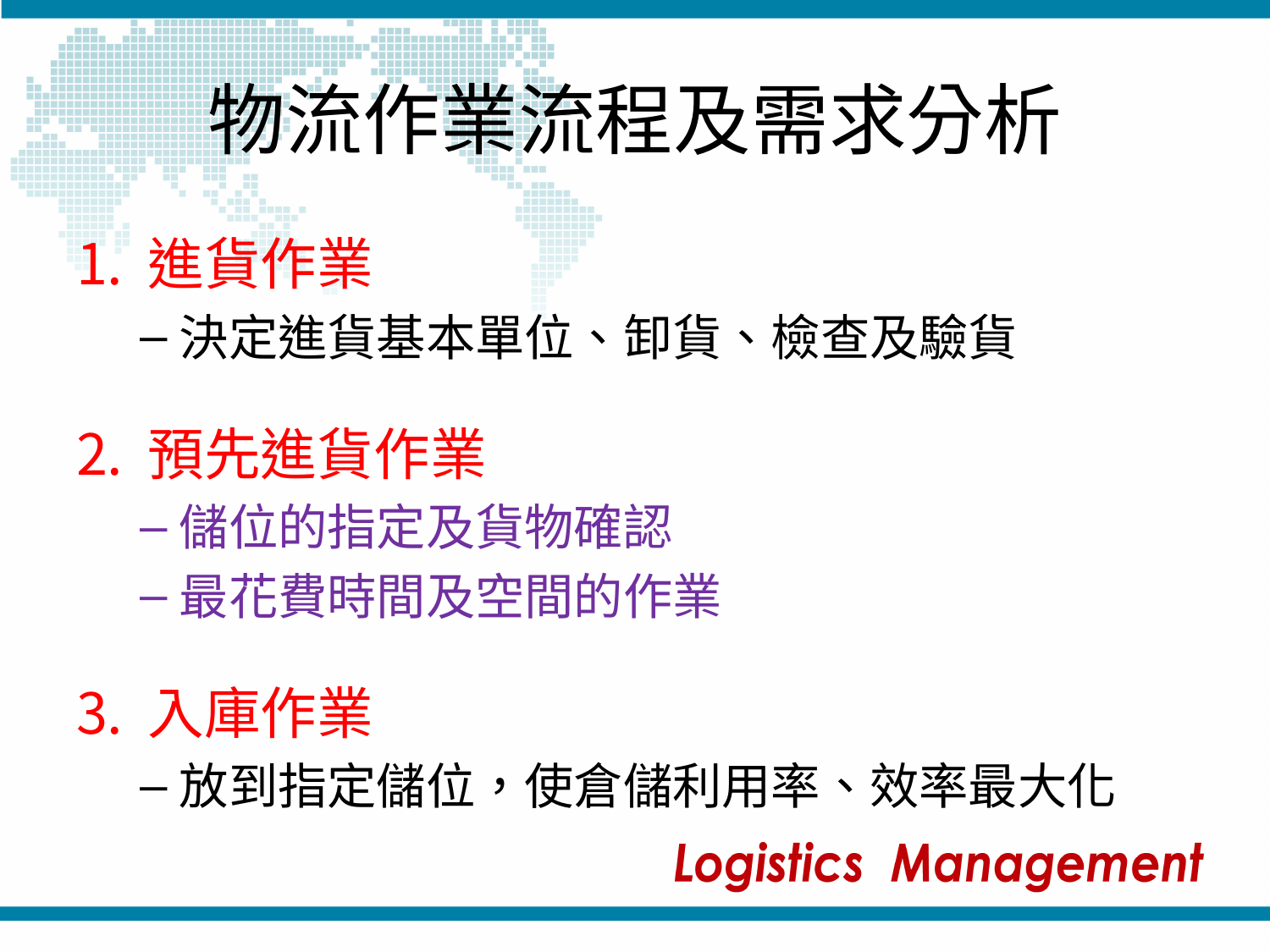

# 物流作業流程及需求分析
進貨作業
決定進貨基本單位、卸貨、檢查及驗貨

預先進貨作業
儲位的指定及貨物確認
最花費時間及空間的作業

入庫作業
放到指定儲位，使倉儲利用率、效率最大化